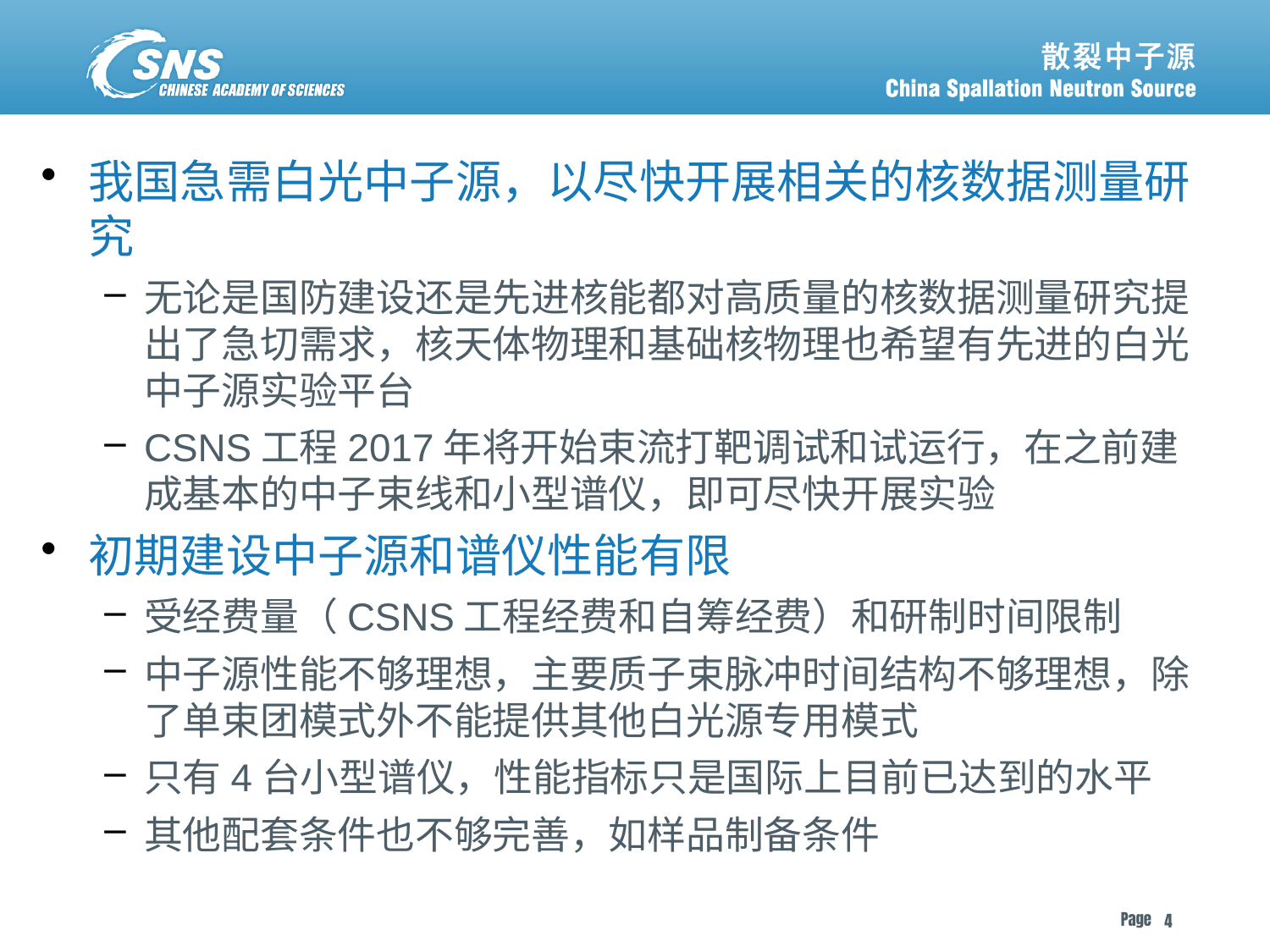

我国急需白光中子源，以尽快开展相关的核数据测量研究
无论是国防建设还是先进核能都对高质量的核数据测量研究提出了急切需求，核天体物理和基础核物理也希望有先进的白光中子源实验平台
CSNS工程2017年将开始束流打靶调试和试运行，在之前建成基本的中子束线和小型谱仪，即可尽快开展实验
初期建设中子源和谱仪性能有限
受经费量（CSNS工程经费和自筹经费）和研制时间限制
中子源性能不够理想，主要质子束脉冲时间结构不够理想，除了单束团模式外不能提供其他白光源专用模式
只有4台小型谱仪，性能指标只是国际上目前已达到的水平
其他配套条件也不够完善，如样品制备条件

4